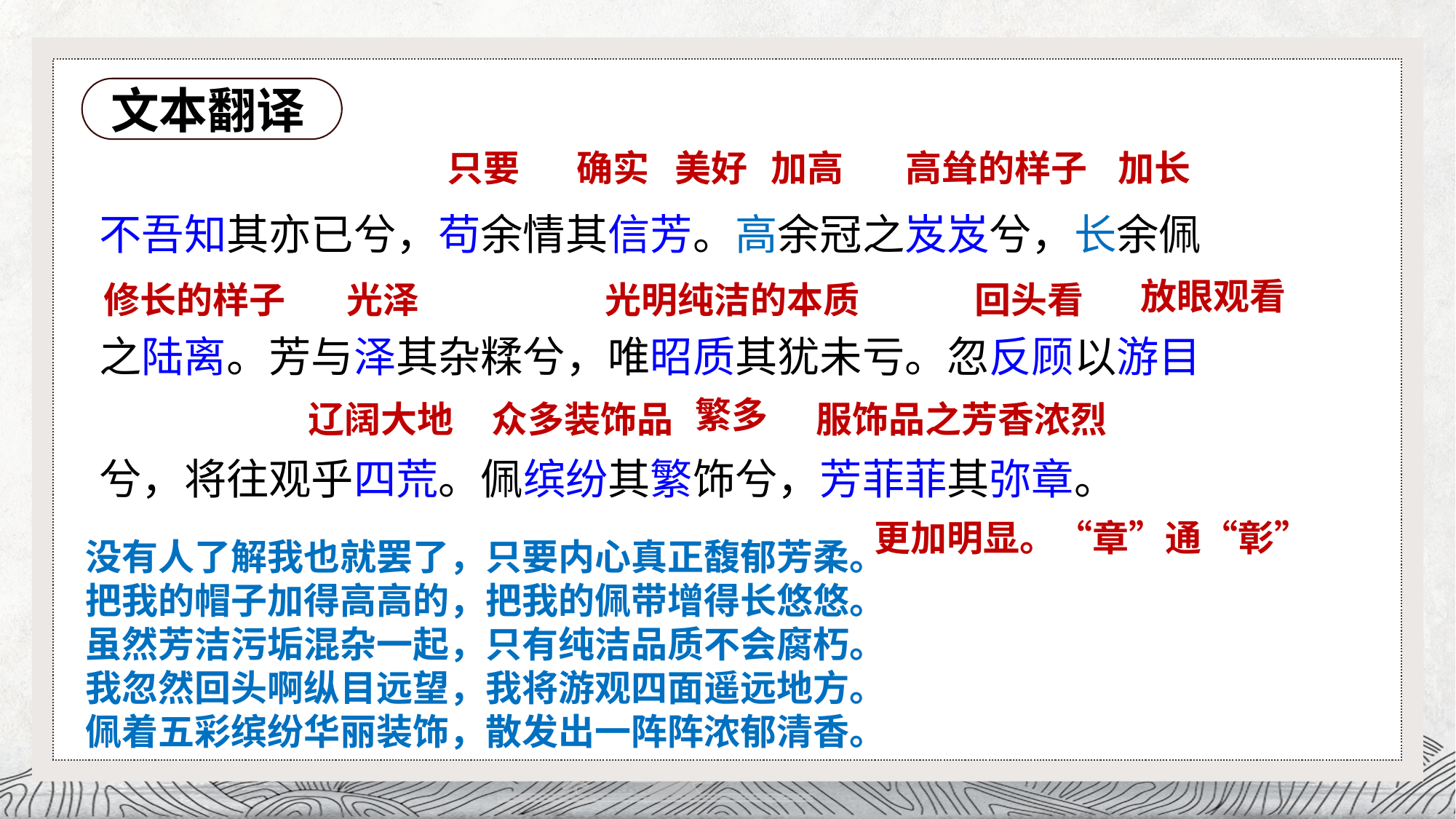

# 文本翻译
美好
加高
加长
只要
确实
高耸的样子
不吾知其亦已兮，苟余情其信芳。高余冠之岌岌兮，长余佩

之陆离。芳与泽其杂糅兮，唯昭质其犹未亏。忽反顾以游目

兮，将往观乎四荒。佩缤纷其繁饰兮，芳菲菲其弥章。
放眼观看
光明纯洁的本质
修长的样子
光泽
回头看
繁多
服饰品之芳香浓烈
辽阔大地
众多装饰品
更加明显。“章”通“彰”
没有人了解我也就罢了，只要内心真正馥郁芳柔。
把我的帽子加得高高的，把我的佩带增得长悠悠。
虽然芳洁污垢混杂一起，只有纯洁品质不会腐朽。
我忽然回头啊纵目远望，我将游观四面遥远地方。
佩着五彩缤纷华丽装饰，散发出一阵阵浓郁清香。